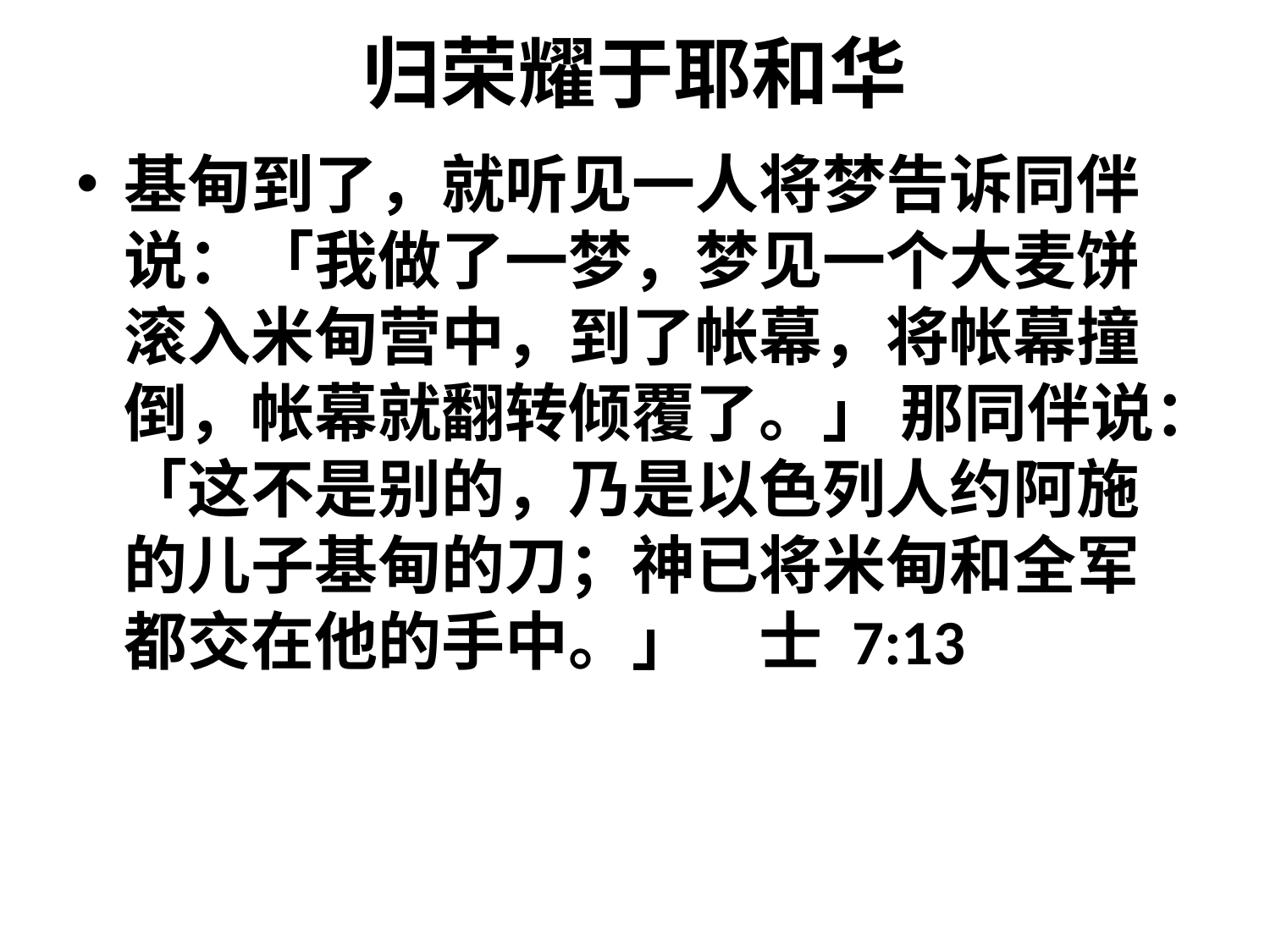

# 归荣耀于耶和华
基甸到了，就听见一人将梦告诉同伴说：「我做了一梦，梦见一个大麦饼滚入米甸营中，到了帐幕，将帐幕撞倒，帐幕就翻转倾覆了。」 那同伴说：「这不是别的，乃是以色列人约阿施的儿子基甸的刀；神已将米甸和全军都交在他的手中。」 	士 7:13